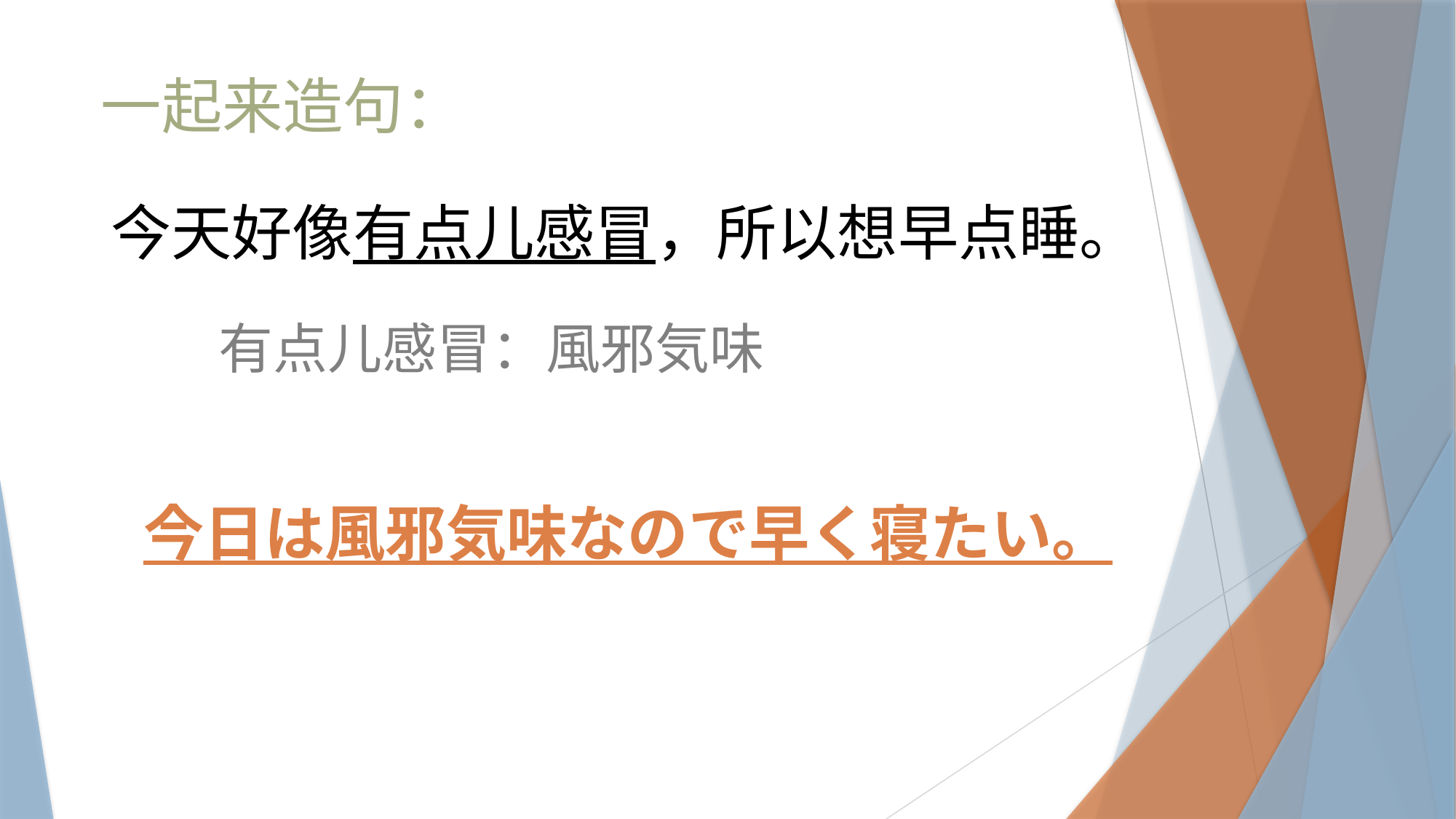

一起来造句：
今天好像有点儿感冒，所以想早点睡。
有点儿感冒：風邪気味
今日は風邪気味なので早く寝たい。